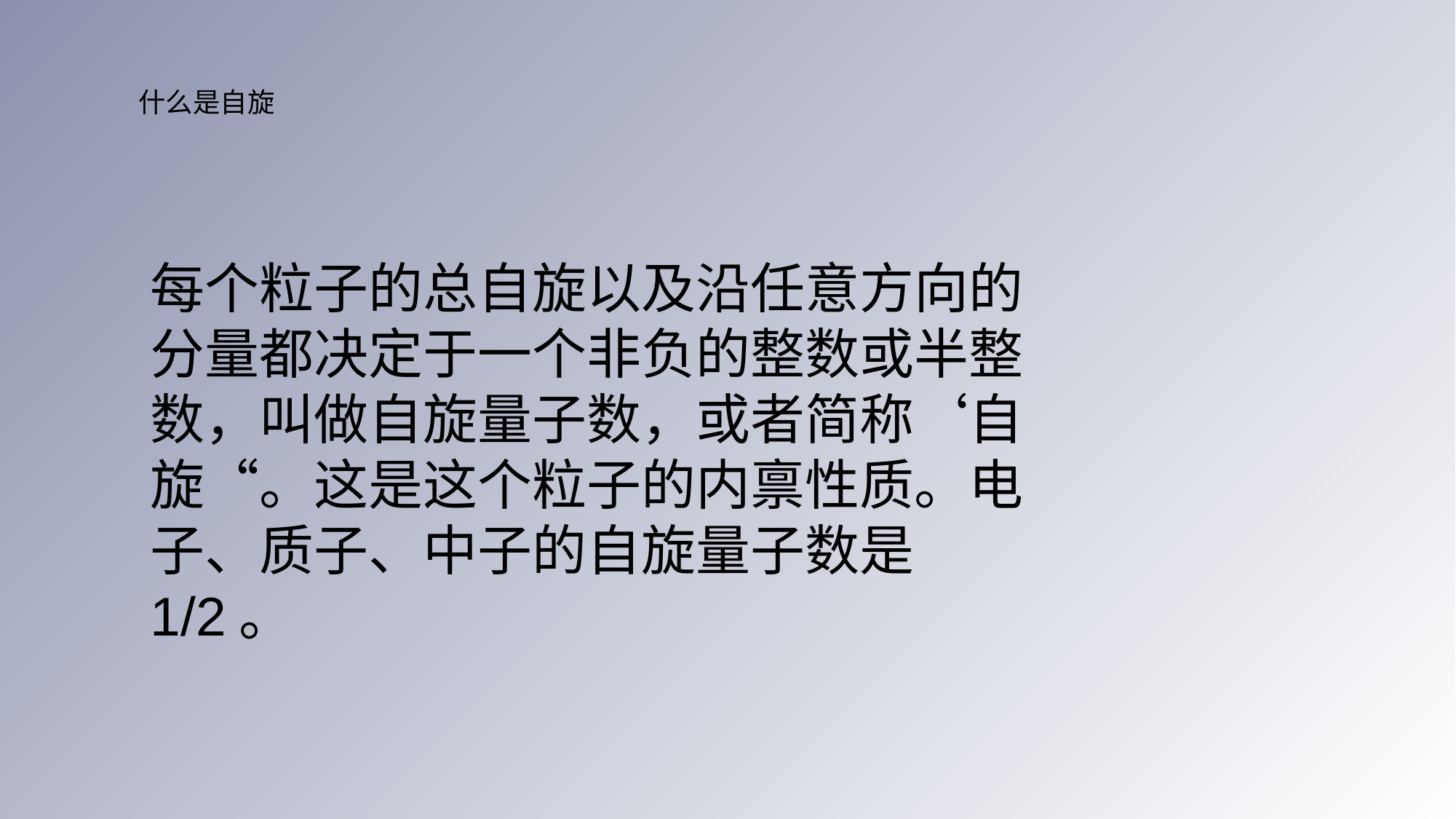

什么是自旋
每个粒子的总自旋以及沿任意方向的分量都决定于一个非负的整数或半整数，叫做自旋量子数，或者简称‘自旋“。这是这个粒子的内禀性质。电子、质子、中子的自旋量子数是1/2。